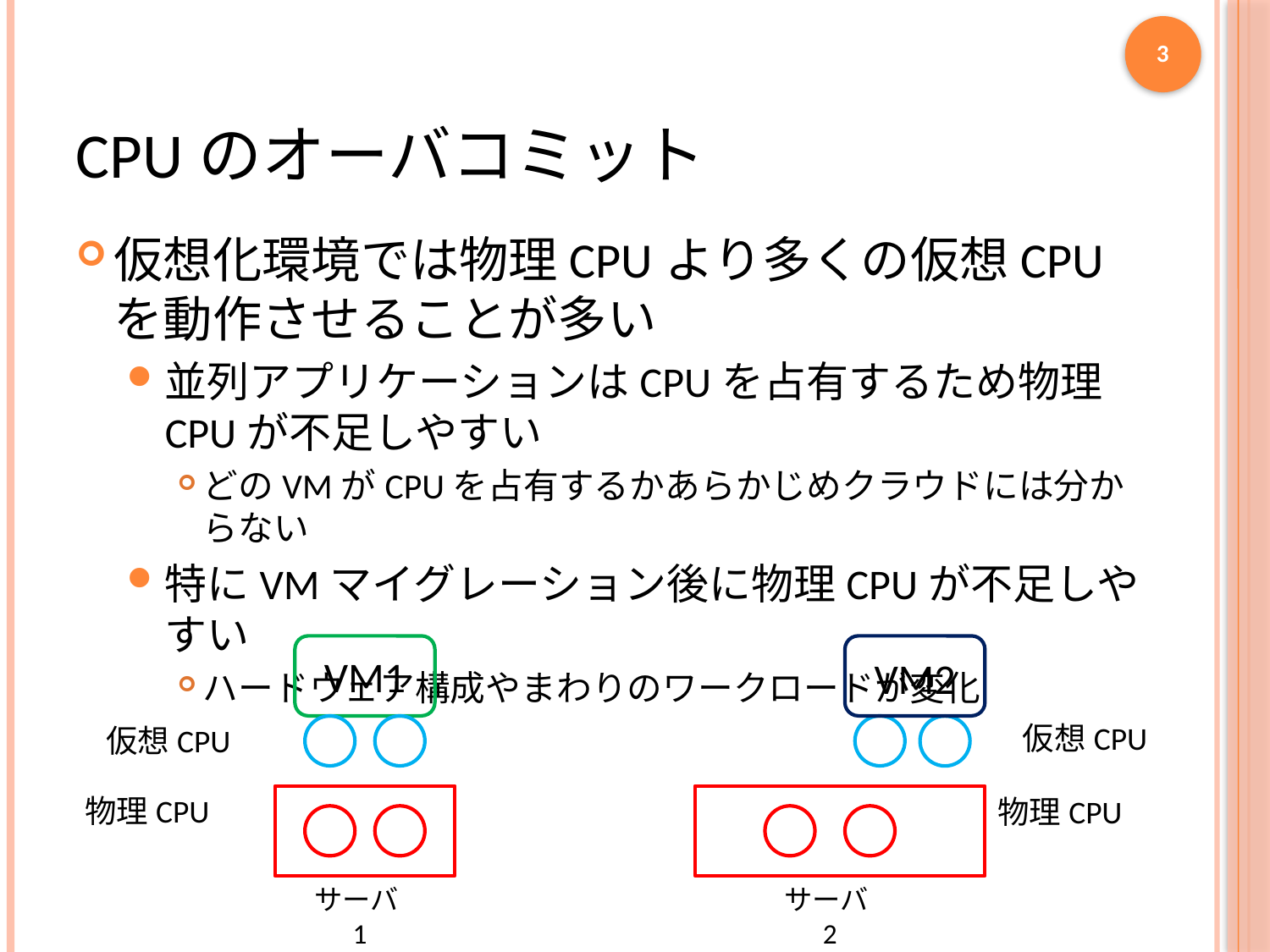

3
# CPUのオーバコミット
仮想化環境では物理CPUより多くの仮想CPUを動作させることが多い
並列アプリケーションはCPUを占有するため物理CPUが不足しやすい
どのVMがCPUを占有するかあらかじめクラウドには分からない
特にVMマイグレーション後に物理CPUが不足しやすい
ハードウェア構成やまわりのワークロードが変化
VM1

VM2
仮想CPU
仮想CPU

物理CPU

物理CPU

サーバ1
サーバ2